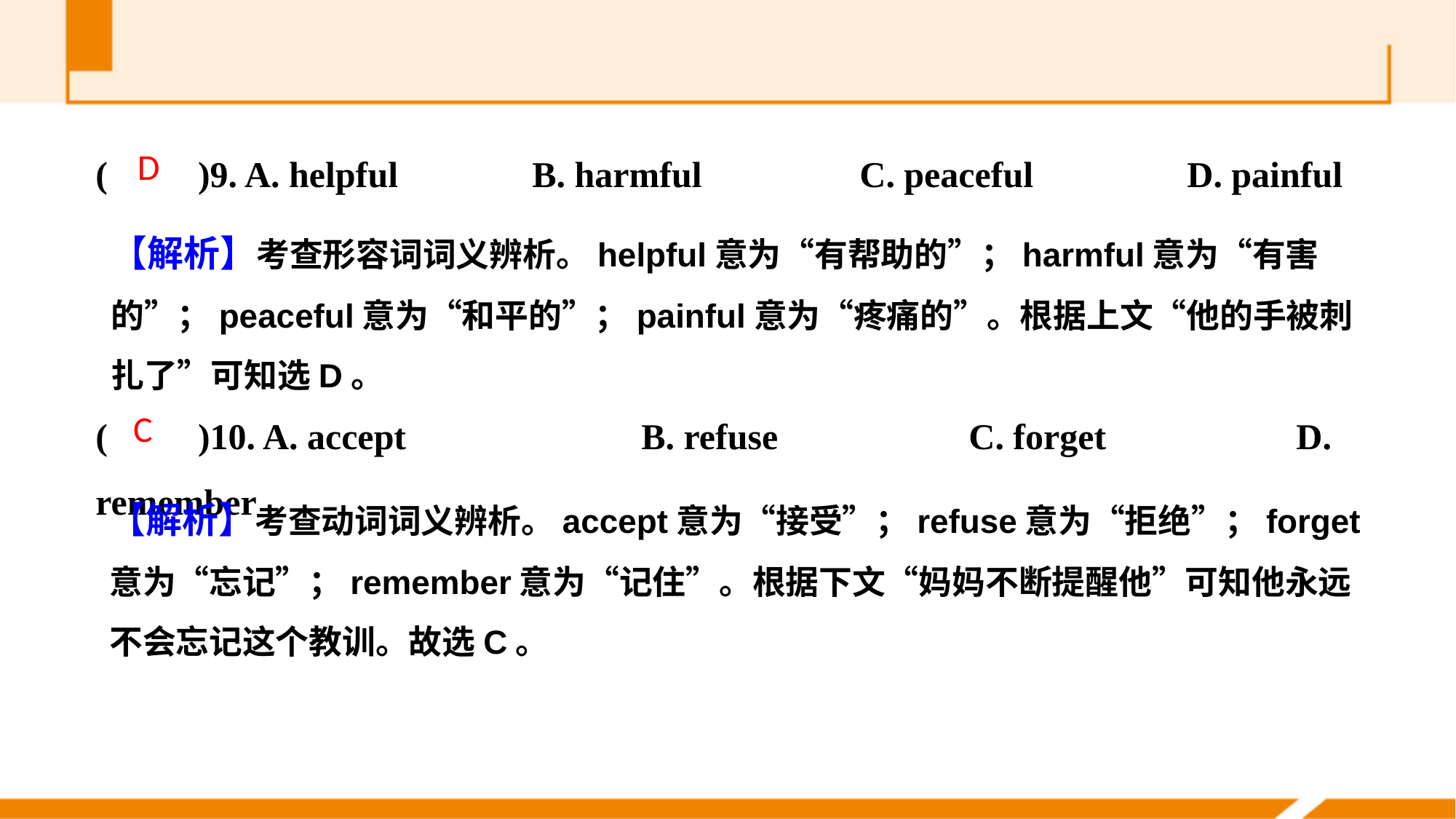

(　　)9. A. helpful  		B. harmful		C. peaceful  		D. painful

(　　)10. A. accept   		B. refuse		C. forget      		D. remember
D
【解析】考查形容词词义辨析。helpful意为“有帮助的”；harmful意为“有害的”；peaceful意为“和平的”；painful意为“疼痛的”。根据上文“他的手被刺扎了”可知选D。
C
【解析】考查动词词义辨析。accept意为“接受”；refuse意为“拒绝”；forget意为“忘记”；remember意为“记住”。根据下文“妈妈不断提醒他”可知他永远不会忘记这个教训。故选C。